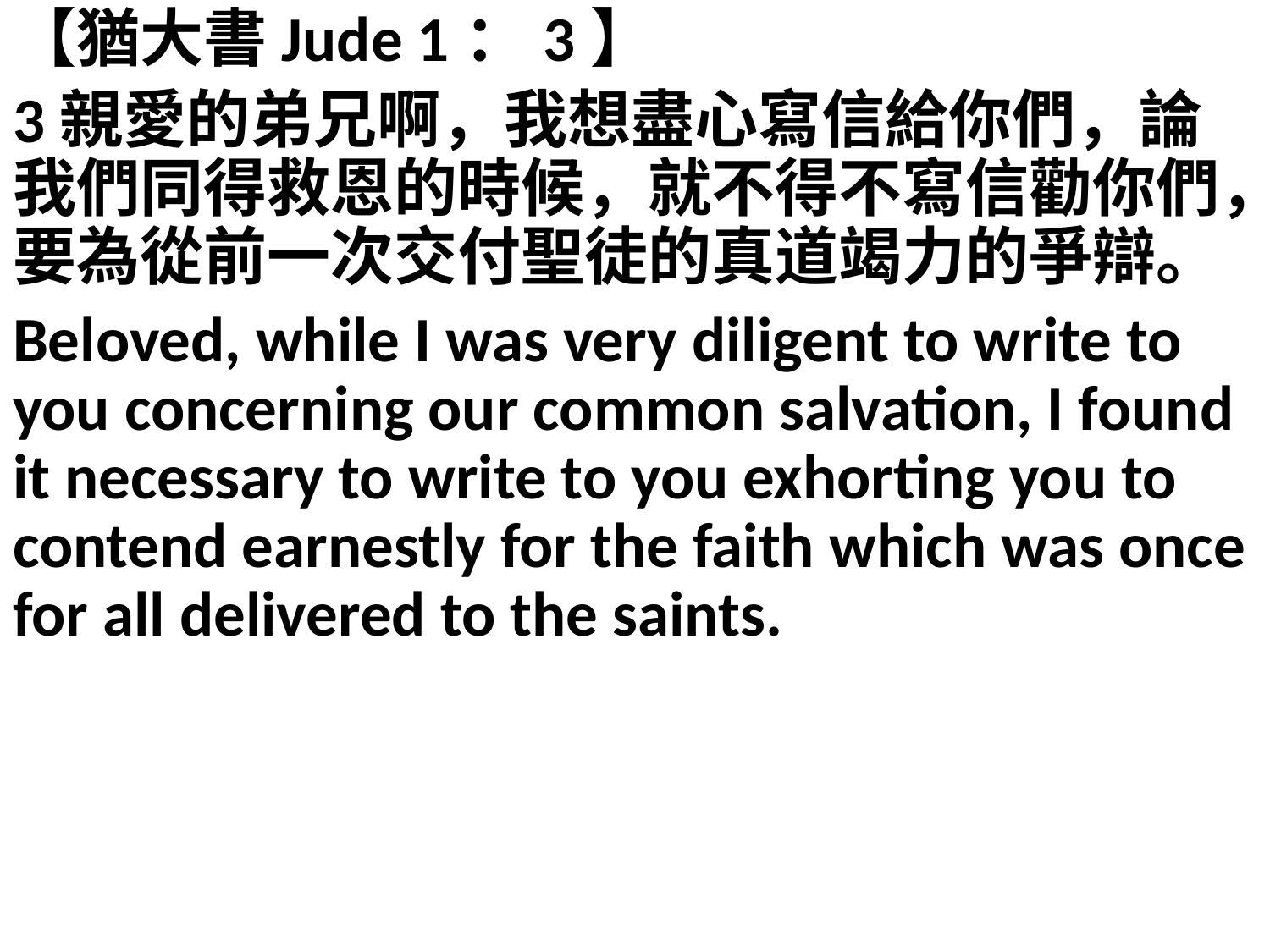

【猶大書Jude 1：3】
3親愛的弟兄啊，我想盡心寫信給你們，論我們同得救恩的時候，就不得不寫信勸你們，要為從前一次交付聖徒的真道竭力的爭辯。
Beloved, while I was very diligent to write to you concerning our common salvation, I found it necessary to write to you exhorting you to contend earnestly for the faith which was once for all delivered to the saints.